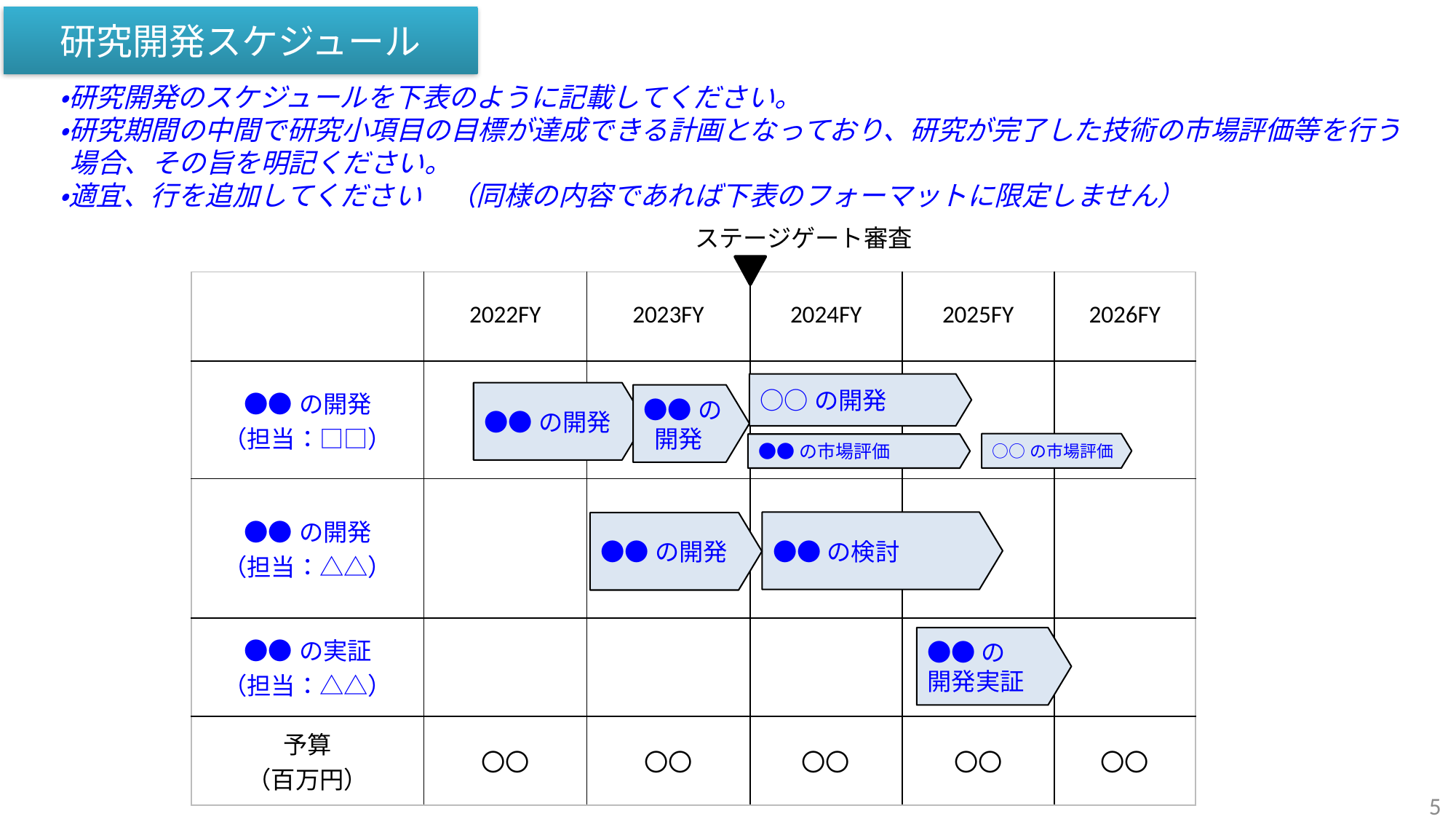

# 研究開発スケジュール
・研究開発のスケジュールを下表のように記載してください。
・研究期間の中間で研究小項目の目標が達成できる計画となっており、研究が完了した技術の市場評価等を行う場合、その旨を明記ください。
・適宜、行を追加してください　（同様の内容であれば下表のフォーマットに限定しません）
ステージゲート審査

|  | 2022FY | 2023FY | 2024FY | 2025FY | 2026FY |
| --- | --- | --- | --- | --- | --- |
| ●●の開発 （担当：□□） |  |  |  |  |  |
| ●●の開発 （担当：△△） |  |  |  |  |  |
| ●●の実証 （担当：△△） |  |  |  |  |  |
| 予算 （百万円） | 〇〇 | 〇〇 | 〇〇 | 〇〇 | 〇〇 |
○○の開発
●●の開発
●●の開発
○○の市場評価
●●の市場評価
●●の検討
●●の開発
●●の
開発実証
5